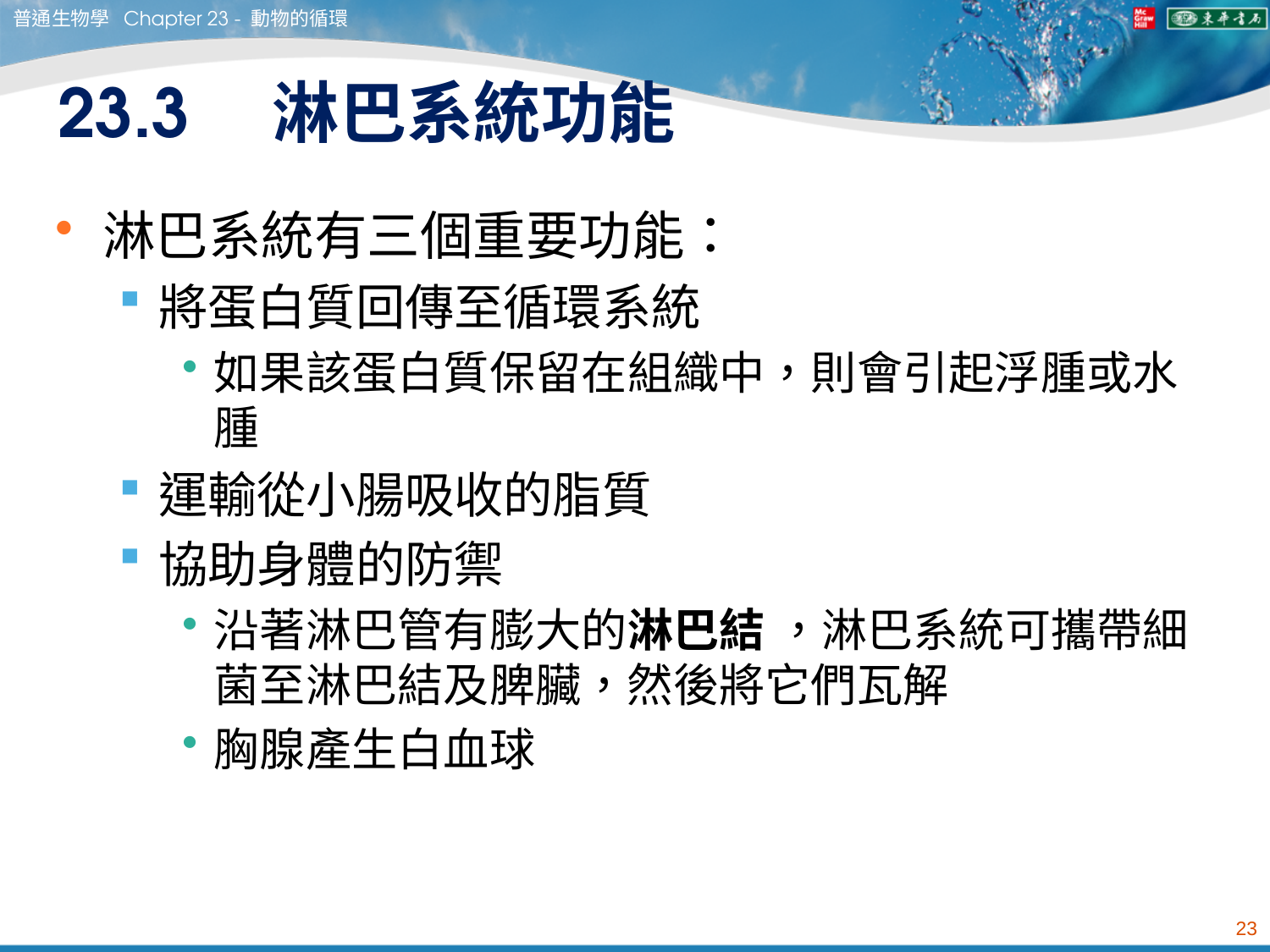

普通生物學  Chapter 23 - 動物的循環
# 23.3　淋巴系統功能
淋巴系統有三個重要功能：
將蛋白質回傳至循環系統
如果該蛋白質保留在組織中，則會引起浮腫或水腫
運輸從小腸吸收的脂質
協助身體的防禦
沿著淋巴管有膨大的淋巴結 ，淋巴系統可攜帶細菌至淋巴結及脾臟，然後將它們瓦解
胸腺產生白血球
23